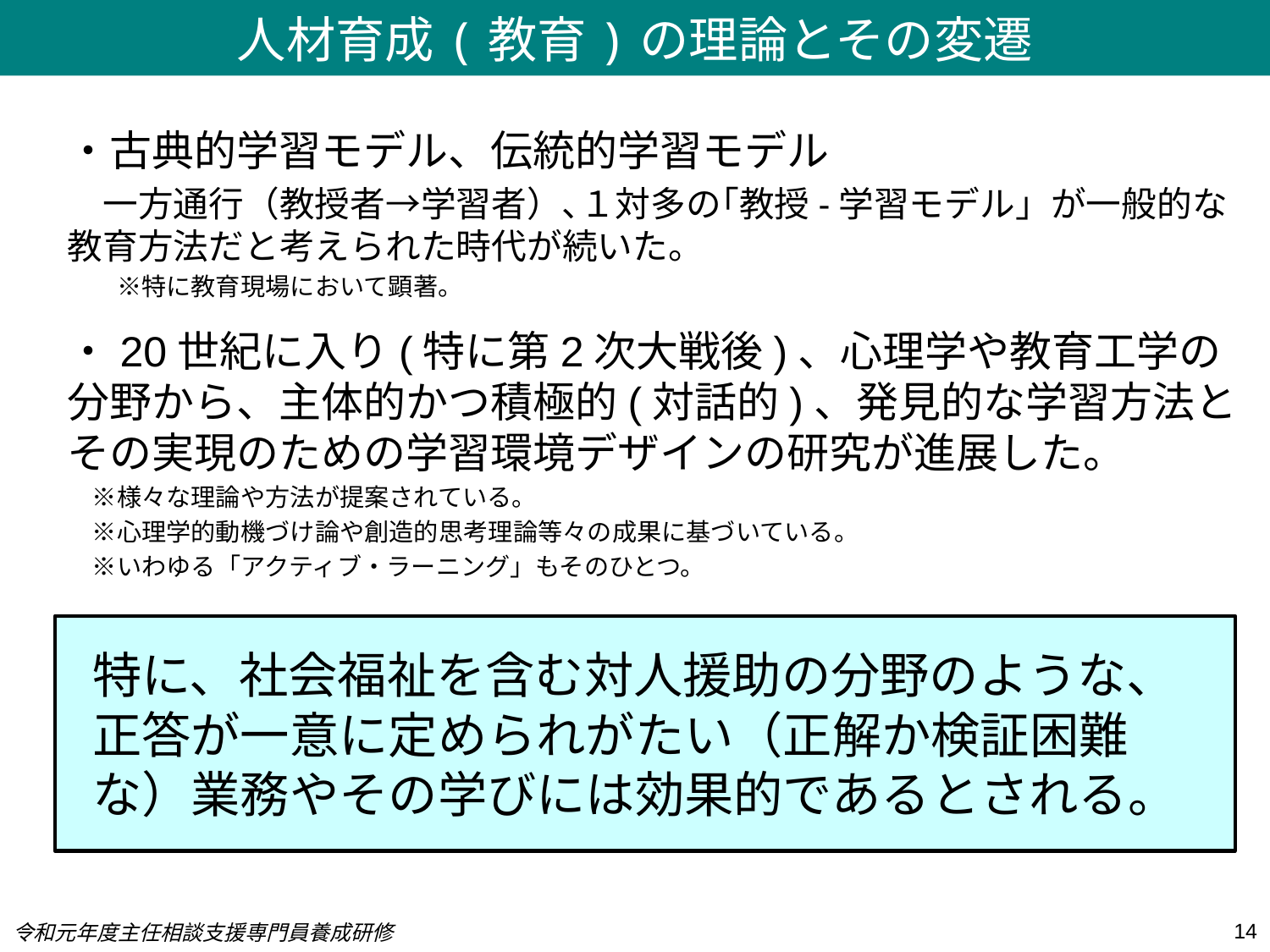

人材育成(教育)の理論とその変遷
・古典的学習モデル、伝統的学習モデル
　一方通行（教授者→学習者）､１対多の｢教授-学習モデル」が一般的な教育方法だと考えられた時代が続いた。
　　※特に教育現場において顕著。

・20世紀に入り(特に第2次大戦後)、心理学や教育工学の分野から、主体的かつ積極的(対話的)、発見的な学習方法とその実現のための学習環境デザインの研究が進展した。
　※様々な理論や方法が提案されている。
　※心理学的動機づけ論や創造的思考理論等々の成果に基づいている。
　※いわゆる「アクティブ・ラーニング」もそのひとつ。
特に、社会福祉を含む対人援助の分野のような、正答が一意に定められがたい（正解か検証困難な）業務やその学びには効果的であるとされる。
14
令和元年度主任相談支援専門員養成研修